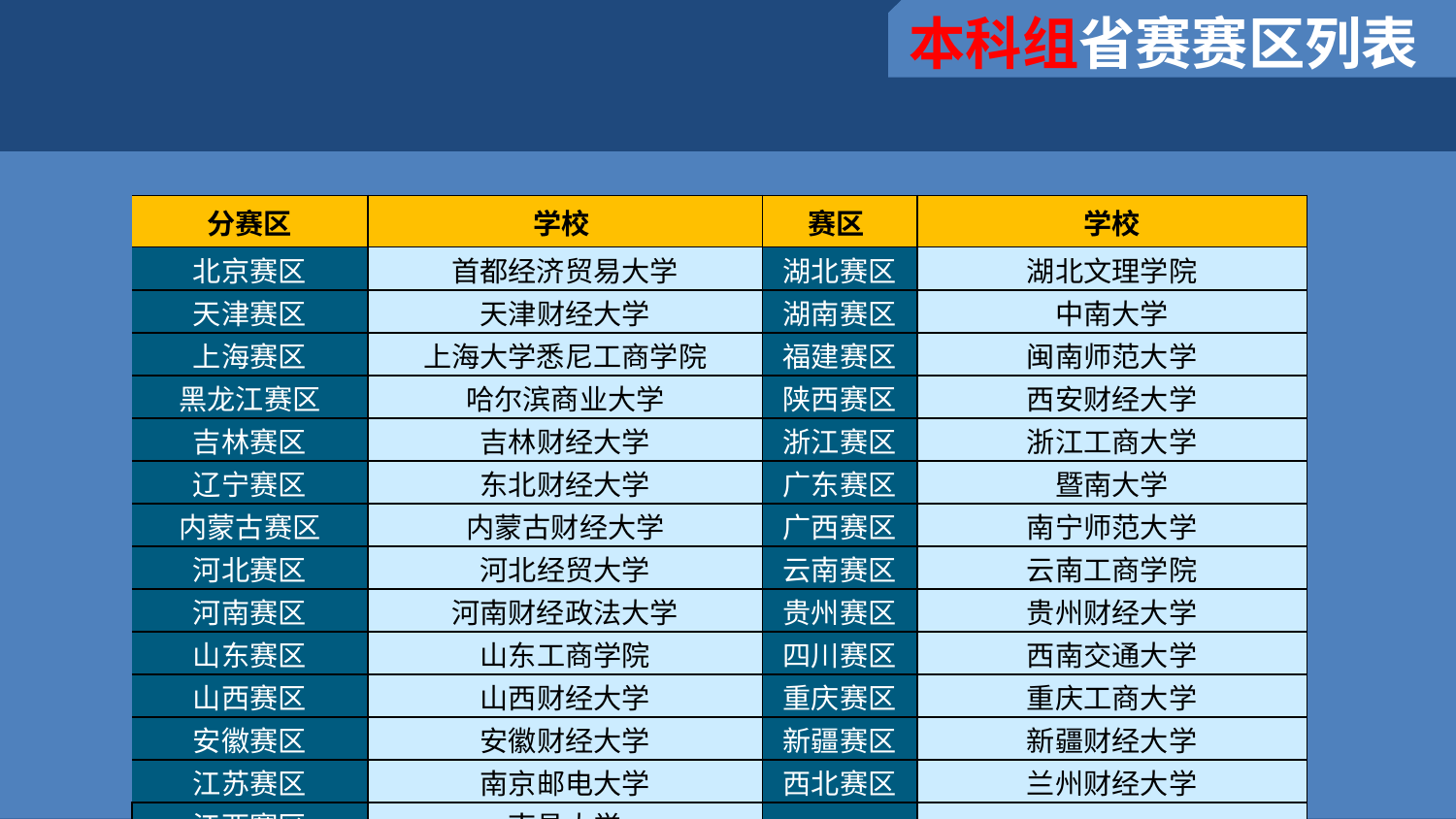

本科组省赛赛区列表

| 分赛区 | 学校 | 赛区 | 学校 |
| --- | --- | --- | --- |
| 北京赛区 | 首都经济贸易大学 | 湖北赛区 | 湖北文理学院 |
| 天津赛区 | 天津财经大学 | 湖南赛区 | 中南大学 |
| 上海赛区 | 上海大学悉尼工商学院 | 福建赛区 | 闽南师范大学 |
| 黑龙江赛区 | 哈尔滨商业大学 | 陕西赛区 | 西安财经大学 |
| 吉林赛区 | 吉林财经大学 | 浙江赛区 | 浙江工商大学 |
| 辽宁赛区 | 东北财经大学 | 广东赛区 | 暨南大学 |
| 内蒙古赛区 | 内蒙古财经大学 | 广西赛区 | 南宁师范大学 |
| 河北赛区 | 河北经贸大学 | 云南赛区 | 云南工商学院 |
| 河南赛区 | 河南财经政法大学 | 贵州赛区 | 贵州财经大学 |
| 山东赛区 | 山东工商学院 | 四川赛区 | 西南交通大学 |
| 山西赛区 | 山西财经大学 | 重庆赛区 | 重庆工商大学 |
| 安徽赛区 | 安徽财经大学 | 新疆赛区 | 新疆财经大学 |
| 江苏赛区 | 南京邮电大学 | 西北赛区 | 兰州财经大学 |
| 江西赛区 | 南昌大学 |  |  |